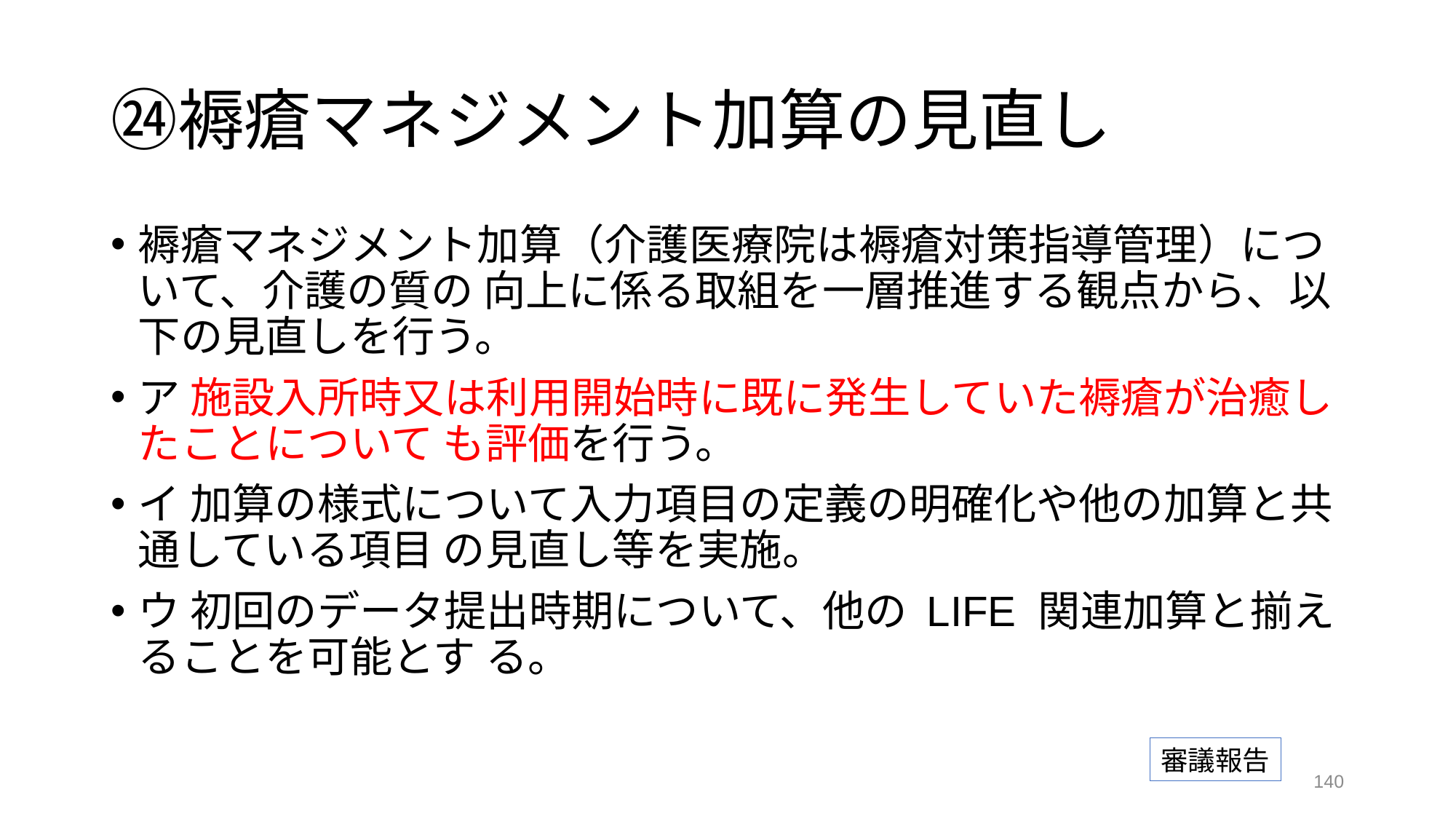

# ㉔褥瘡マネジメント加算の見直し
褥瘡マネジメント加算（介護医療院は褥瘡対策指導管理）について、介護の質の 向上に係る取組を一層推進する観点から、以下の見直しを行う。
ア 施設入所時又は利用開始時に既に発生していた褥瘡が治癒したことについて も評価を行う。
イ 加算の様式について入力項目の定義の明確化や他の加算と共通している項目 の見直し等を実施。
ウ 初回のデータ提出時期について、他の LIFE 関連加算と揃えることを可能とす る。
審議報告
140